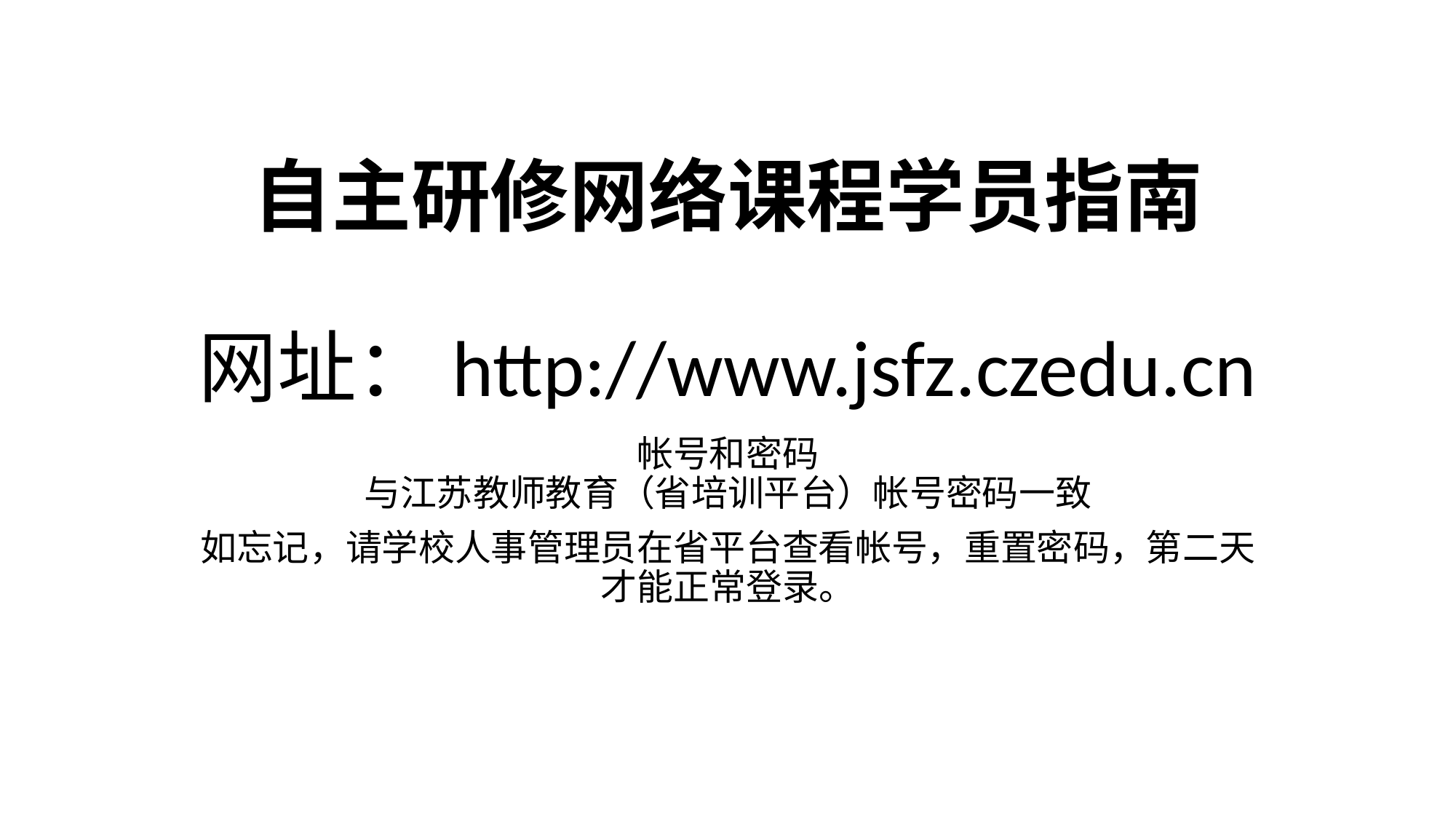

# 自主研修网络课程学员指南 网址：http://www.jsfz.czedu.cn
帐号和密码
与江苏教师教育（省培训平台）帐号密码一致
如忘记，请学校人事管理员在省平台查看帐号，重置密码，第二天才能正常登录。